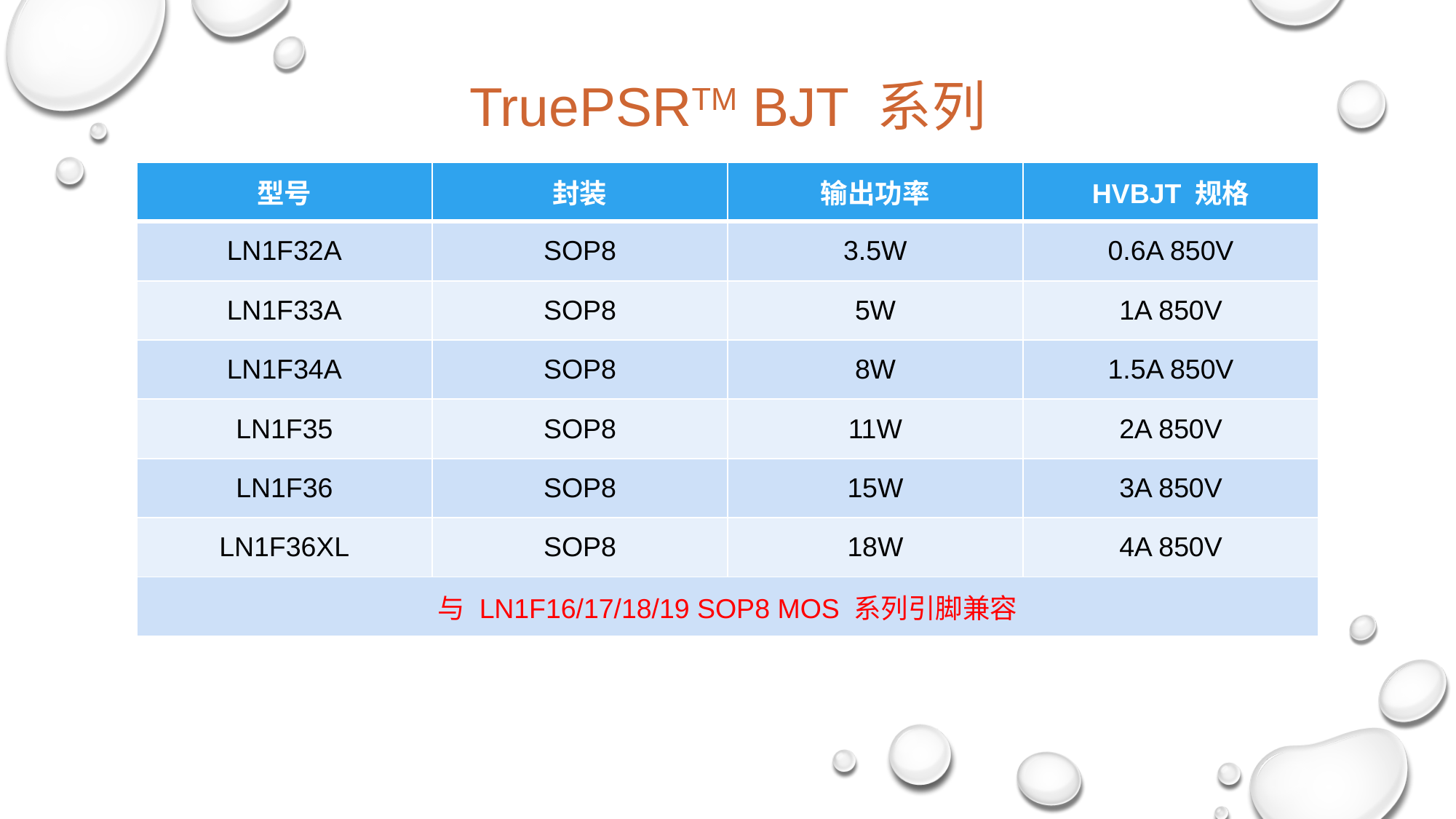

TruePSRTM BJT 系列
| 型号 | 封装 | 输出功率 | HVBJT 规格 |
| --- | --- | --- | --- |
| LN1F32A | SOP8 | 3.5W | 0.6A 850V |
| LN1F33A | SOP8 | 5W | 1A 850V |
| LN1F34A | SOP8 | 8W | 1.5A 850V |
| LN1F35 | SOP8 | 11W | 2A 850V |
| LN1F36 | SOP8 | 15W | 3A 850V |
| LN1F36XL | SOP8 | 18W | 4A 850V |
| 与 LN1F16/17/18/19 SOP8 MOS 系列引脚兼容 |  |  |  |